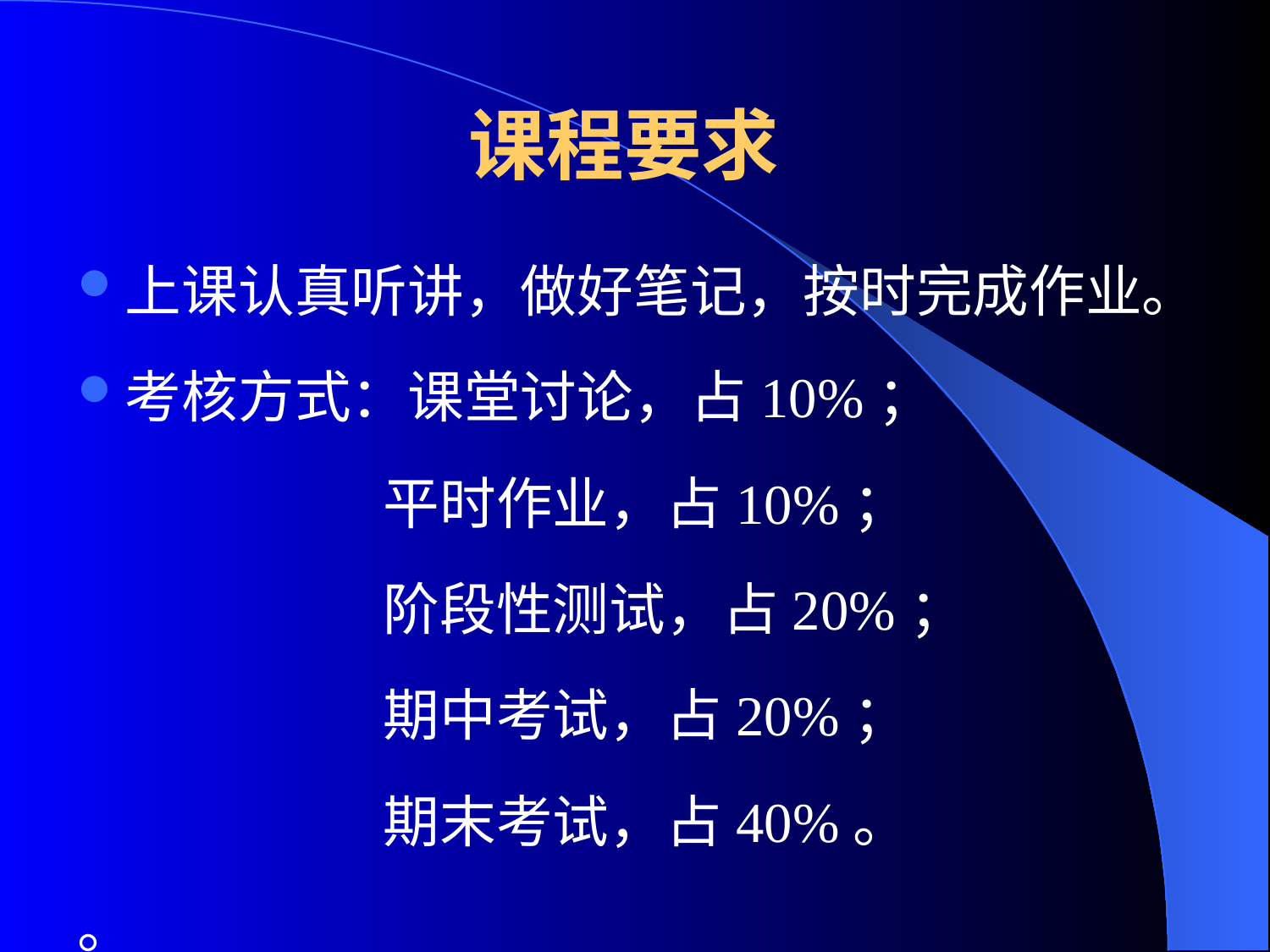

# 课程要求
上课认真听讲，做好笔记，按时完成作业。
考核方式：课堂讨论，占10%；
                       平时作业，占10%；
                       阶段性测试，占20%；
                       期中考试，占20%；
                       期末考试，占40%。
。